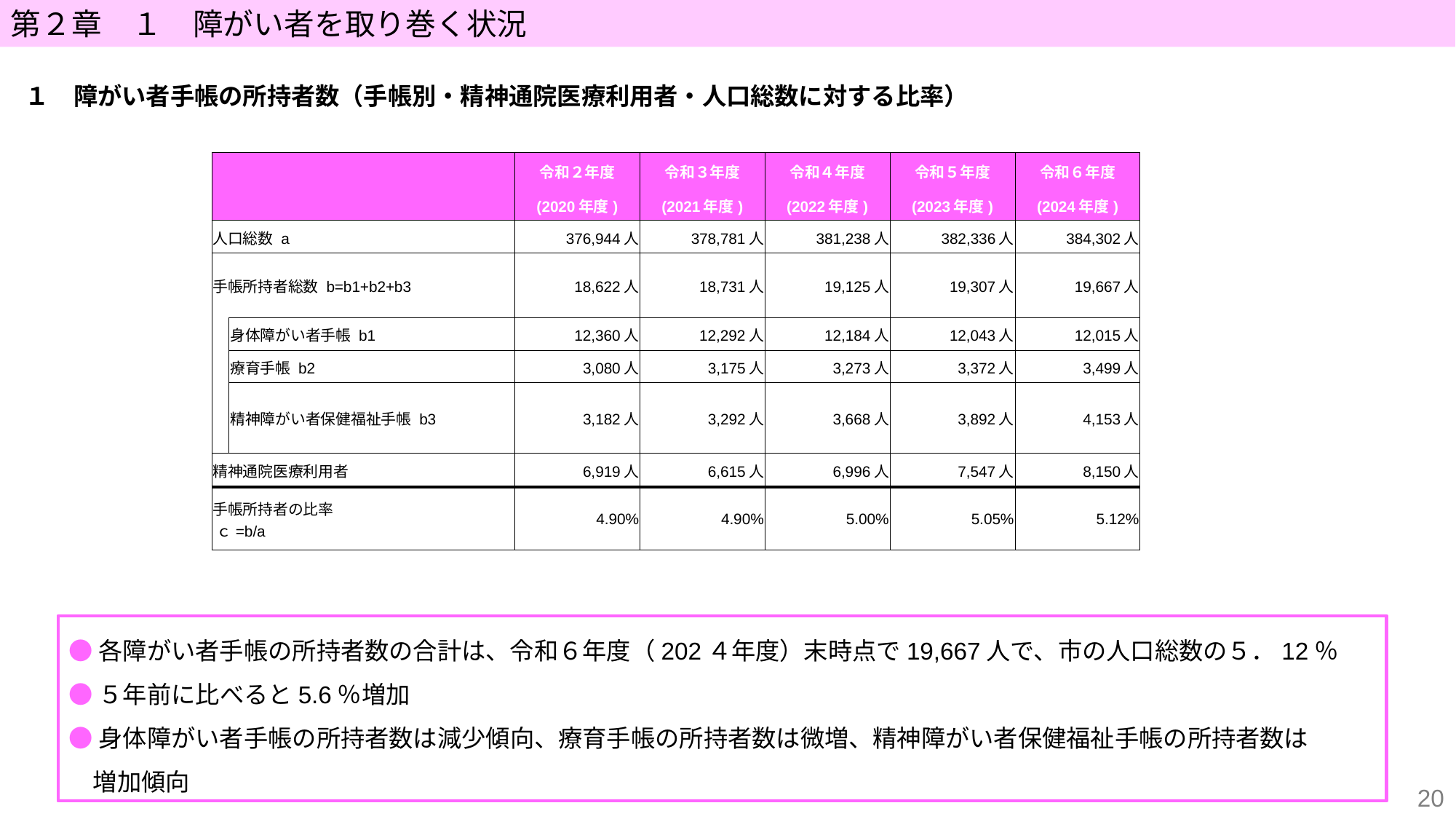

第２章　１　障がい者を取り巻く状況
１　障がい者手帳の所持者数（手帳別・精神通院医療利用者・人口総数に対する比率）
|  |  | 令和２年度 | 令和３年度 | 令和４年度 | 令和５年度 | 令和６年度 |
| --- | --- | --- | --- | --- | --- | --- |
|  |  | (2020年度) | (2021年度) | (2022年度) | (2023年度) | (2024年度) |
| 人口総数 a |  | 376,944人 | 378,781人 | 381,238人 | 382,336人 | 384,302人 |
| 手帳所持者総数 b=b1+b2+b3 |  | 18,622人 | 18,731人 | 19,125人 | 19,307人 | 19,667人 |
|  | 身体障がい者手帳 b1 | 12,360人 | 12,292人 | 12,184人 | 12,043人 | 12,015人 |
|  | 療育手帳 b2 | 3,080人 | 3,175人 | 3,273人 | 3,372人 | 3,499人 |
|  | 精神障がい者保健福祉手帳 b3 | 3,182人 | 3,292人 | 3,668人 | 3,892人 | 4,153人 |
| 精神通院医療利用者 |  | 6,919人 | 6,615人 | 6,996人 | 7,547人 | 8,150人 |
| 手帳所持者の比率 ｃ=b/a |  | 4.90% | 4.90% | 5.00% | 5.05% | 5.12% |
●各障がい者手帳の所持者数の合計は、令和６年度（202４年度）末時点で19,667人で、市の人口総数の５．12％
●５年前に比べると5.6％増加
●身体障がい者手帳の所持者数は減少傾向、療育手帳の所持者数は微増、精神障がい者保健福祉手帳の所持者数は
　増加傾向
20